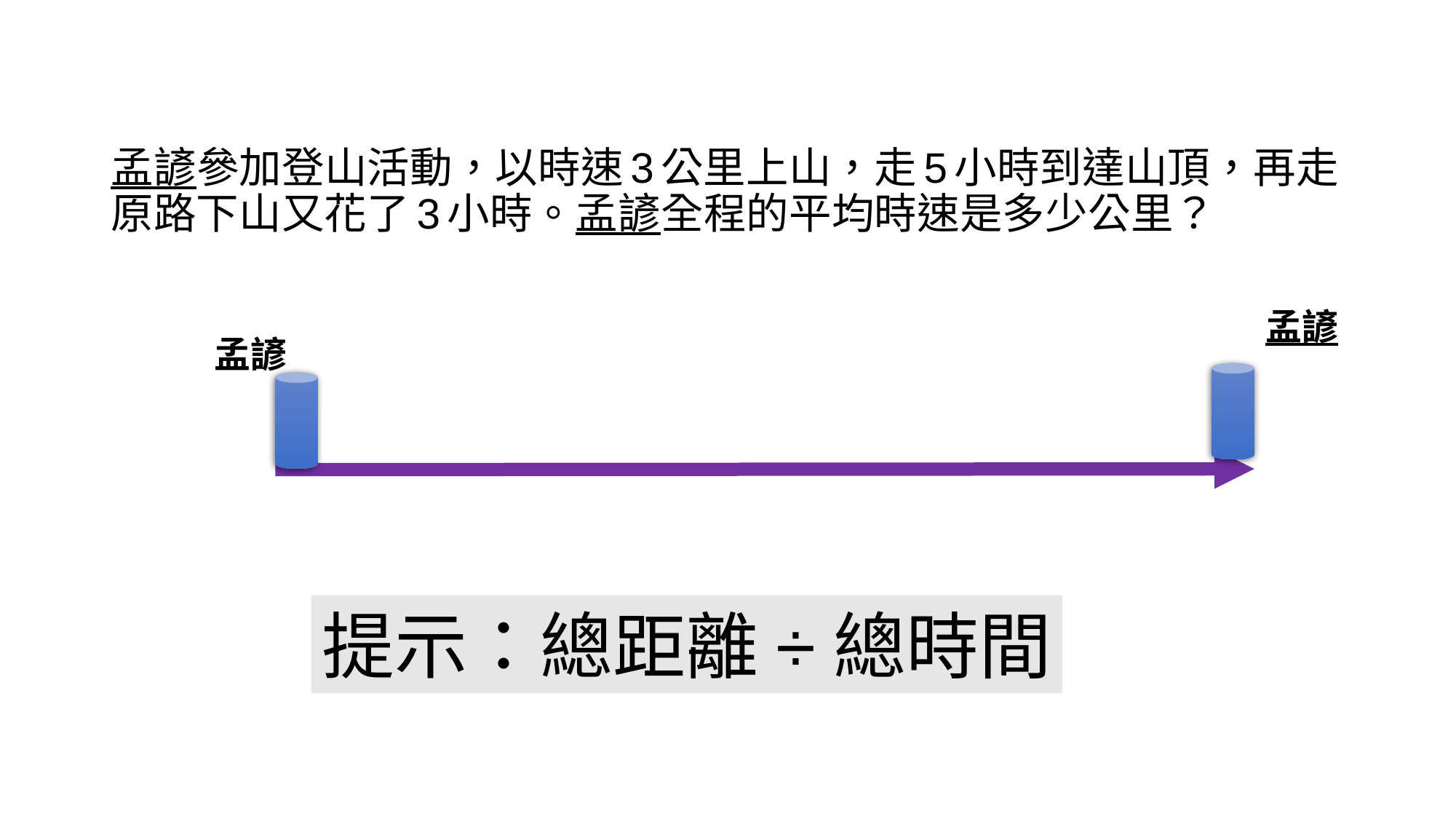

# 孟諺參加登山活動，以時速3公里上山，走5小時到達山頂，再走原路下山又花了3小時。孟諺全程的平均時速是多少公里？
孟諺
孟諺

提示：總距離÷總時間